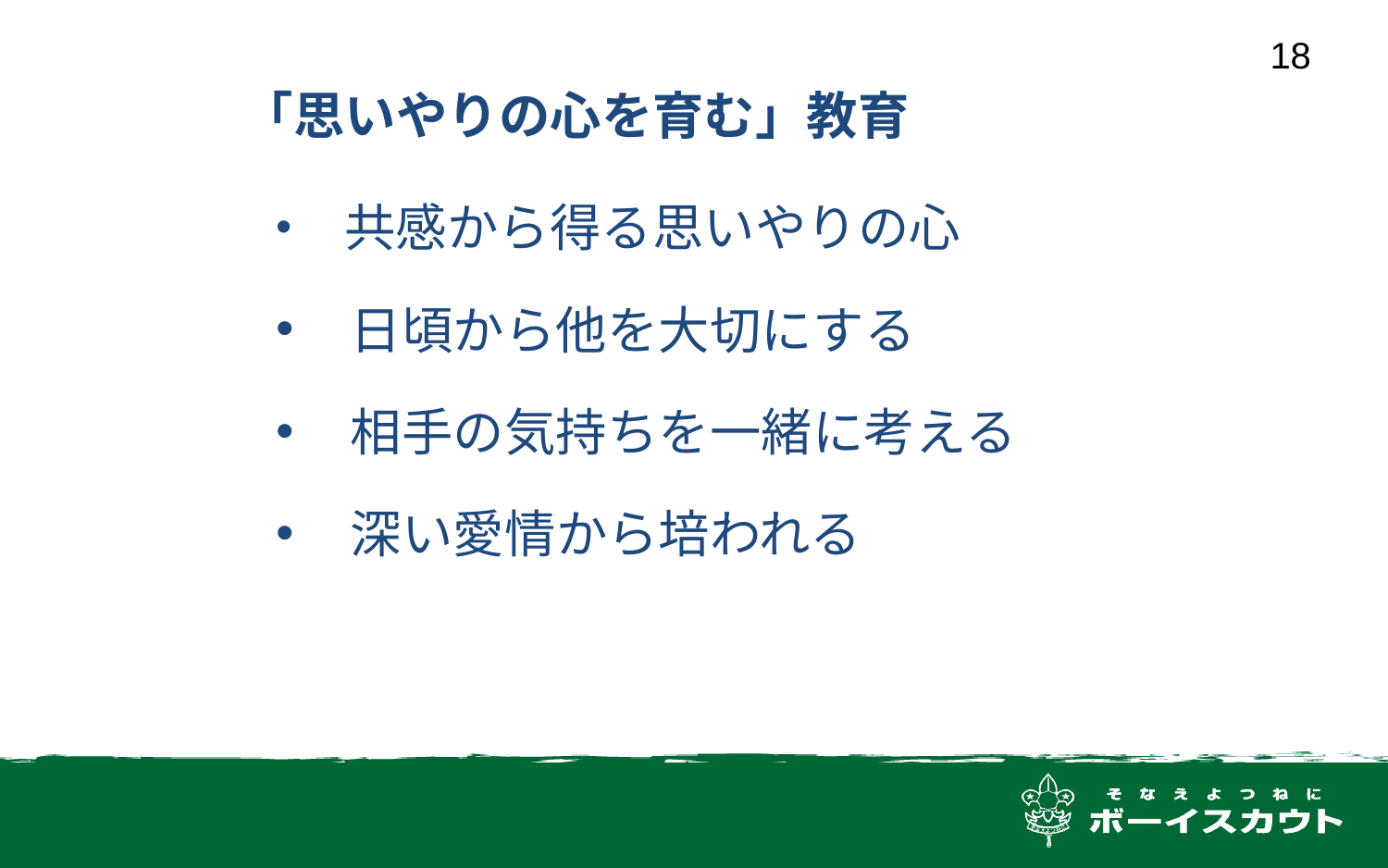

18
　「思いやりの心を育む」教育
　共感から得る思いやりの心
　日頃から他を大切にする
　相手の気持ちを一緒に考える
　深い愛情から培われる